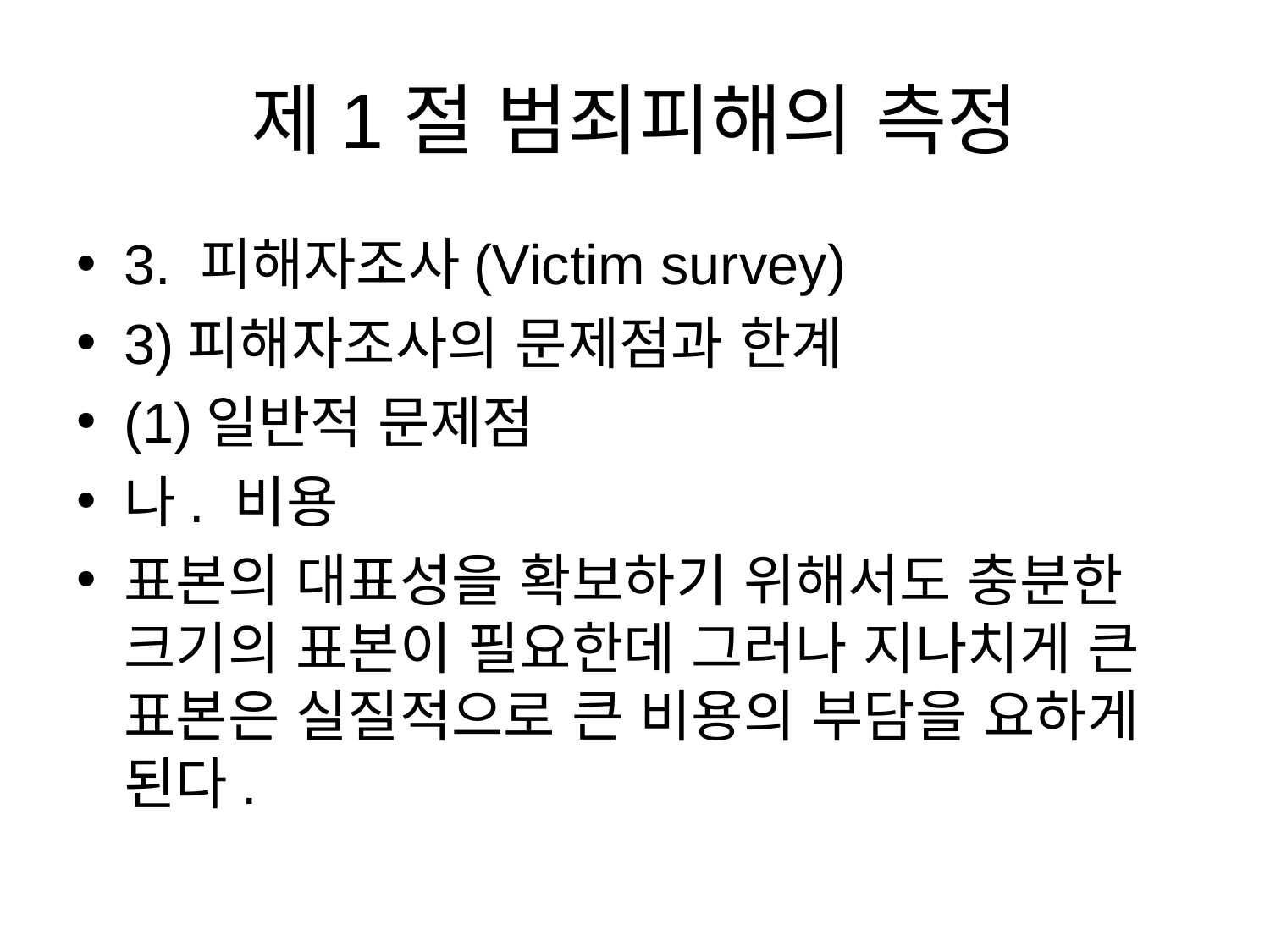

# 제1절 범죄피해의 측정
3. 피해자조사(Victim survey)
3)피해자조사의 문제점과 한계
(1)일반적 문제점
나. 비용
표본의 대표성을 확보하기 위해서도 충분한 크기의 표본이 필요한데 그러나 지나치게 큰 표본은 실질적으로 큰 비용의 부담을 요하게 된다.